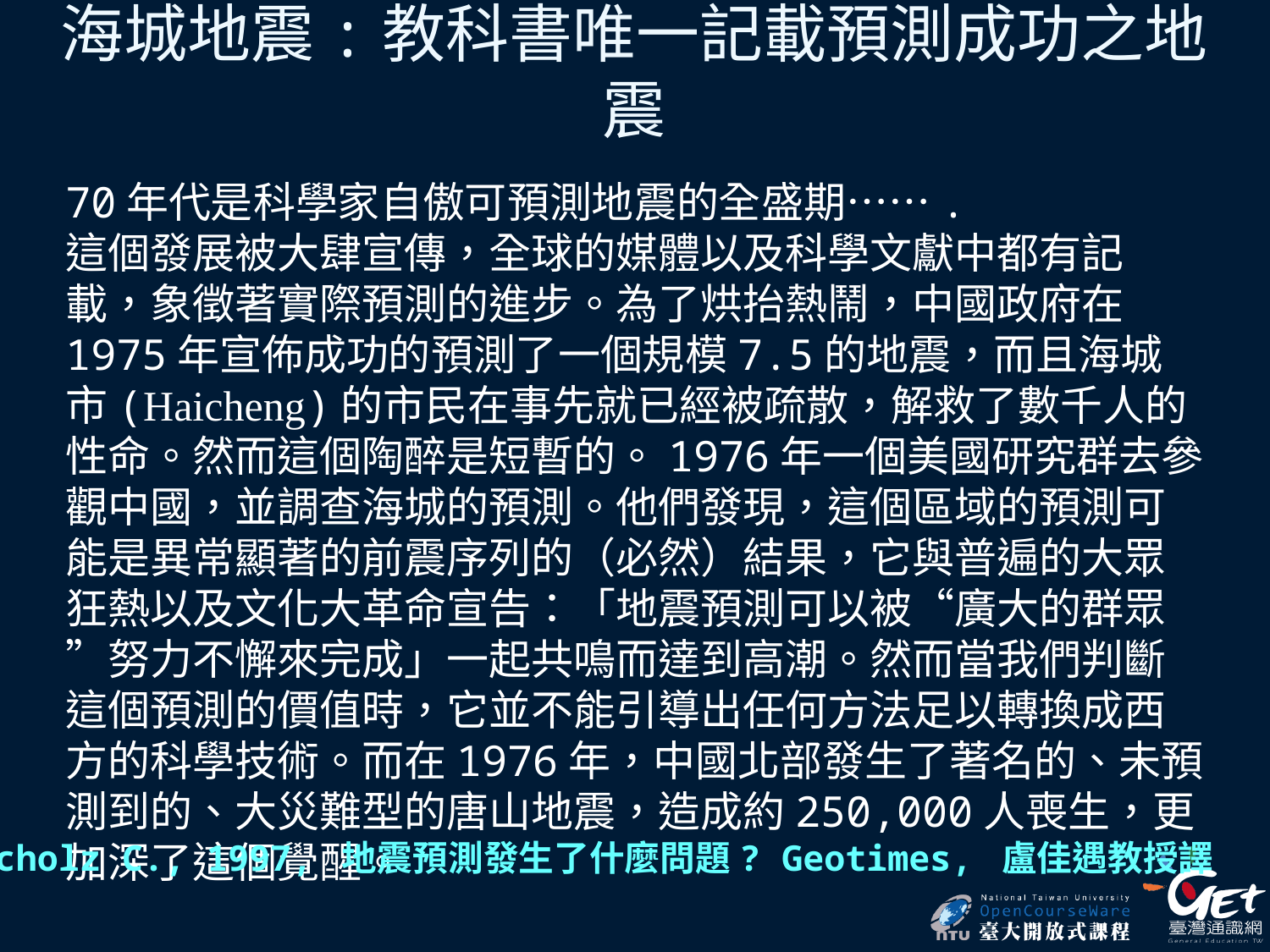

海城地震:教科書唯一記載預測成功之地震
70年代是科學家自傲可預測地震的全盛期…….
這個發展被大肆宣傳，全球的媒體以及科學文獻中都有記載，象徵著實際預測的進步。為了烘抬熱鬧，中國政府在1975年宣佈成功的預測了一個規模7.5的地震，而且海城市(Haicheng)的市民在事先就已經被疏散，解救了數千人的性命。然而這個陶醉是短暫的。1976年一個美國研究群去參觀中國，並調查海城的預測。他們發現，這個區域的預測可能是異常顯著的前震序列的（必然）結果，它與普遍的大眾狂熱以及文化大革命宣告：「地震預測可以被“廣大的群眾”努力不懈來完成」一起共鳴而達到高潮。然而當我們判斷這個預測的價值時，它並不能引導出任何方法足以轉換成西方的科學技術。而在1976年，中國北部發生了著名的、未預測到的、大災難型的唐山地震，造成約250,000人喪生，更加深了這個覺醒。
Scholz C., 1997, 地震預測發生了什麼問題? Geotimes, 盧佳遇教授譯